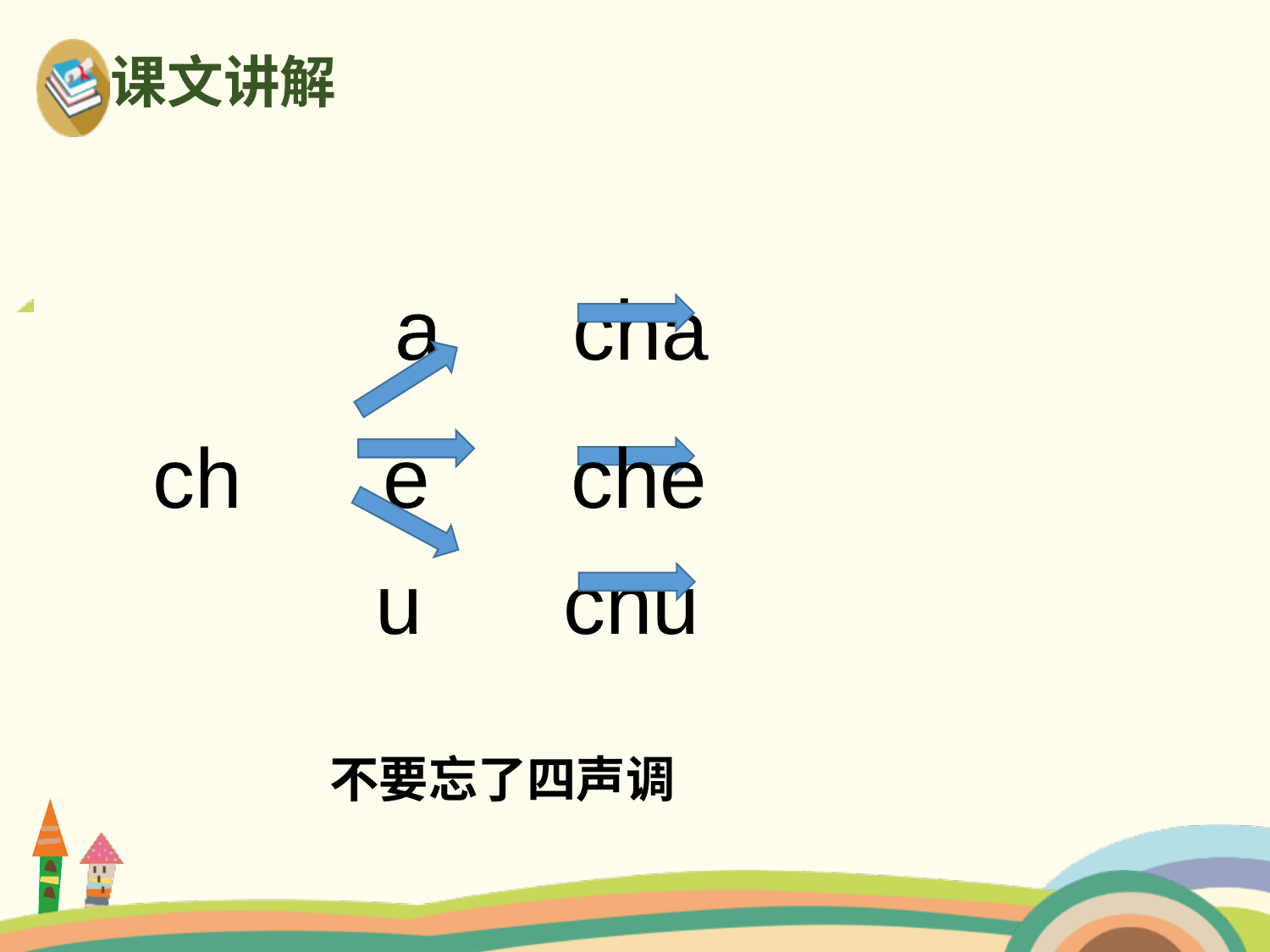

课文讲解
           a           cha

ch      e      che

           u      chu

不要忘了四声调